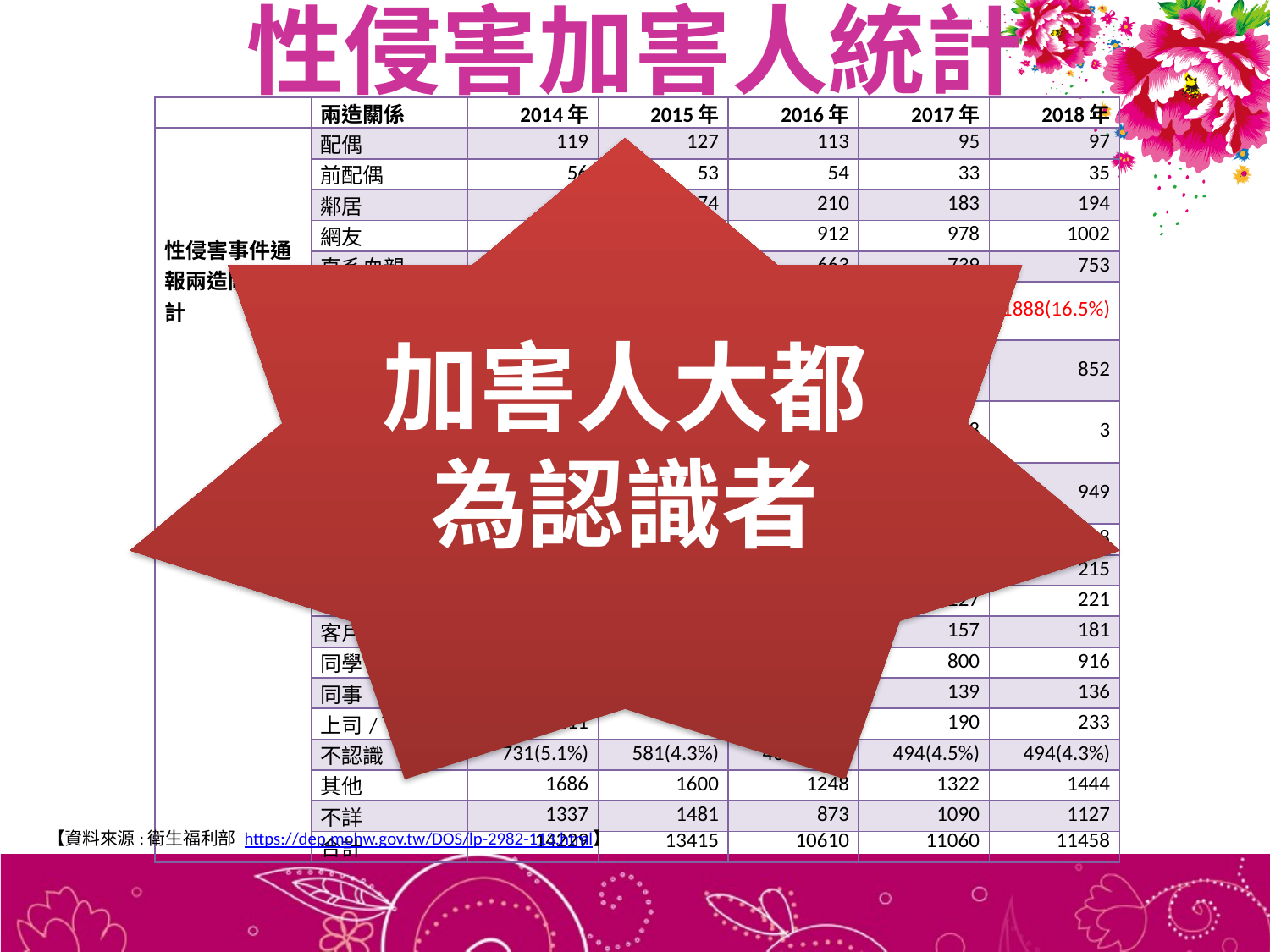

# 性侵害加害人統計
|  | 兩造關係 | 2014年 | 2015年 | 2016年 | 2017年 | 2018年 |
| --- | --- | --- | --- | --- | --- | --- |
| 性侵害事件通報兩造關係統計 | 配偶 | 119 | 127 | 113 | 95 | 97 |
|  | 前配偶 | 56 | 53 | 54 | 33 | 35 |
|  | 鄰居 | 302 | 274 | 210 | 183 | 194 |
|  | 網友 | 854 | 789 | 912 | 978 | 1002 |
|  | 直系血親 | 886 | 693 | 663 | 739 | 753 |
|  | 男(女)朋友 | 2841(20%) | 2669(20%) | 2139(20.2%) | 1859(16.8%) | 1888(16.5%) |
|  | 前男(女) 朋友 | 917 | 899 | 897 | 858 | 852 |
|  | 未婚 夫/妻 | 19 | 20 | 11 | 8 | 3 |
|  | 普通 朋友 | 1222 | 1171 | 934 | 1022 | 949 |
|  | 旁系親屬 | 715 | 673 | 541 | 667 | 718 |
|  | 師生關係 | 271 | 247 | 161 | 199 | 215 |
|  | 家人的朋友 | 322 | 266 | 196 | 227 | 221 |
|  | 客戶關係 | 182 | 176 | 153 | 157 | 181 |
|  | 同學 | 1387 | 1351 | 755 | 800 | 916 |
|  | 同事 | 171 | 137 | 119 | 139 | 136 |
|  | 上司/下屬 | 211 | 208 | 168 | 190 | 233 |
|  | 不認識 | 731(5.1%) | 581(4.3%) | 463(4.4%) | 494(4.5%) | 494(4.3%) |
|  | 其他 | 1686 | 1600 | 1248 | 1322 | 1444 |
|  | 不詳 | 1337 | 1481 | 873 | 1090 | 1127 |
|  | 合計 | 14229 | 13415 | 10610 | 11060 | 11458 |
加害人大都為認識者
【資料來源:衛生福利部 https://dep.mohw.gov.tw/DOS/lp-2982-113.html】